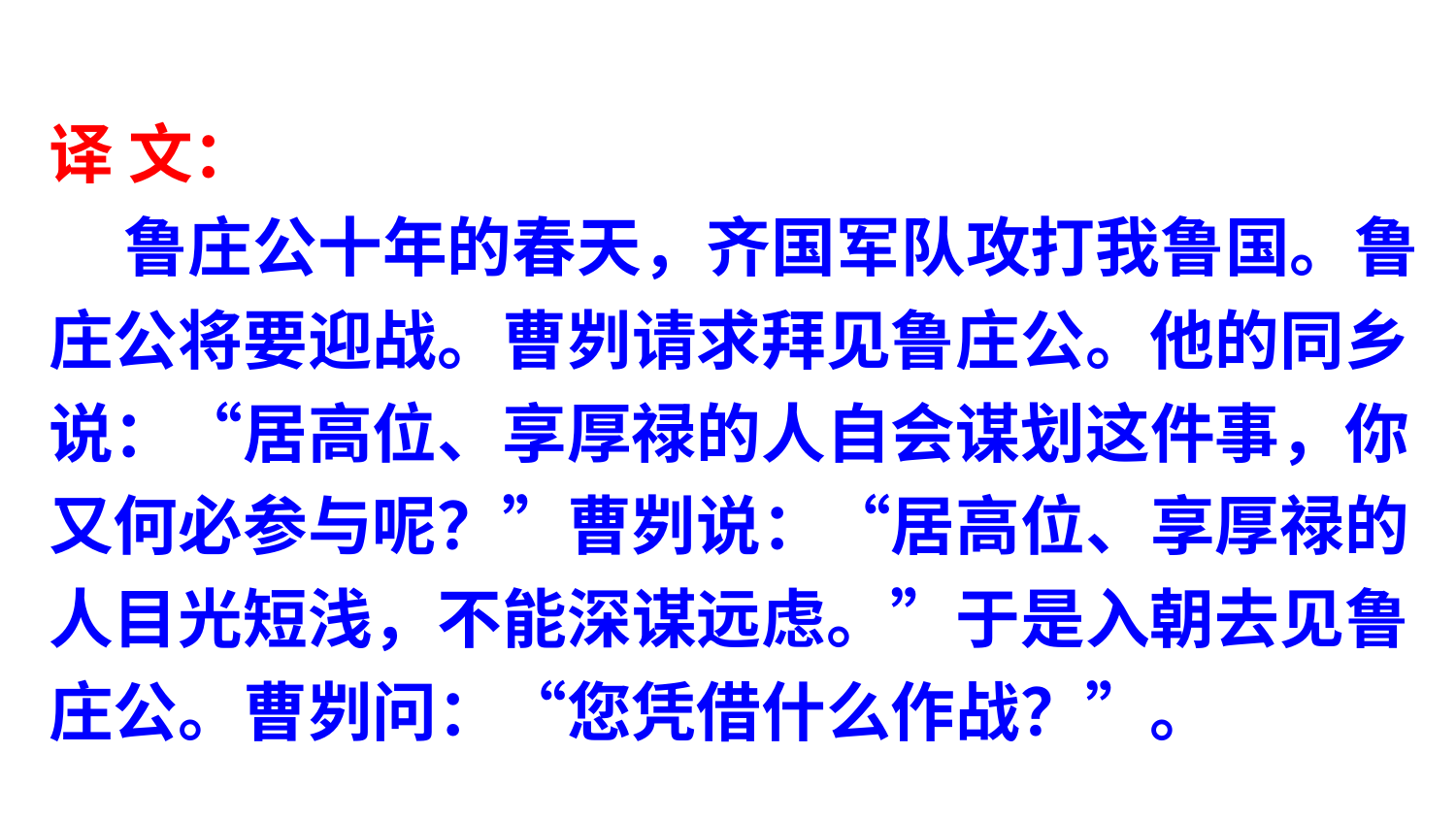

译 文：
    鲁庄公十年的春天，齐国军队攻打我鲁国。鲁庄公将要迎战。曹刿请求拜见鲁庄公。他的同乡说：“居高位、享厚禄的人自会谋划这件事，你又何必参与呢？”曹刿说：“居高位、享厚禄的人目光短浅，不能深谋远虑。”于是入朝去见鲁庄公。曹刿问：“您凭借什么作战？”。